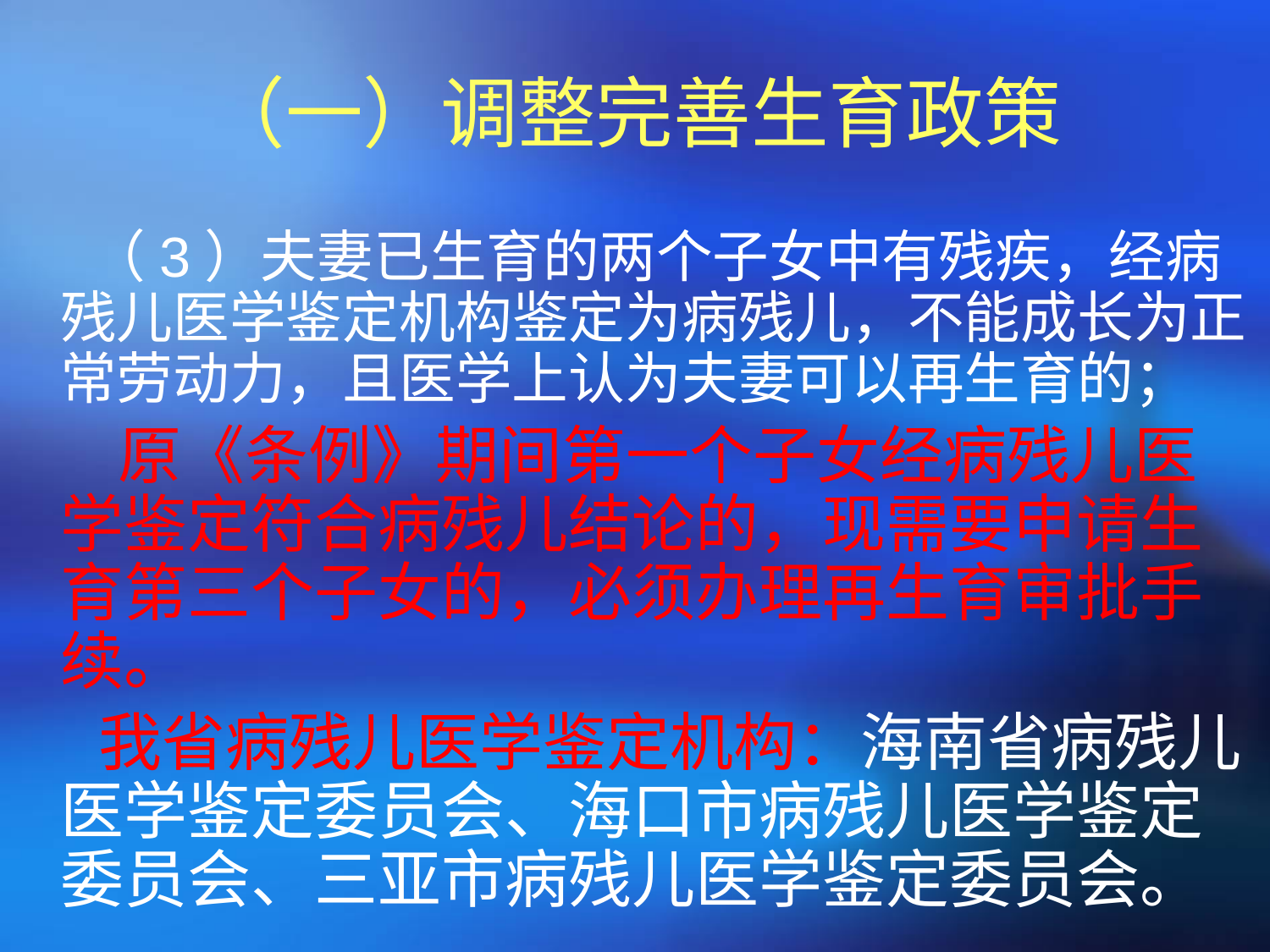

# （一）调整完善生育政策
       （3）夫妻已生育的两个子女中有残疾，经病残儿医学鉴定机构鉴定为病残儿，不能成长为正常劳动力，且医学上认为夫妻可以再生育的；
          原《条例》期间第一个子女经病残儿医学鉴定符合病残儿结论的，现需要申请生育第三个子女的，必须办理再生育审批手续。
     我省病残儿医学鉴定机构：海南省病残儿医学鉴定委员会、海口市病残儿医学鉴定委员会、三亚市病残儿医学鉴定委员会。